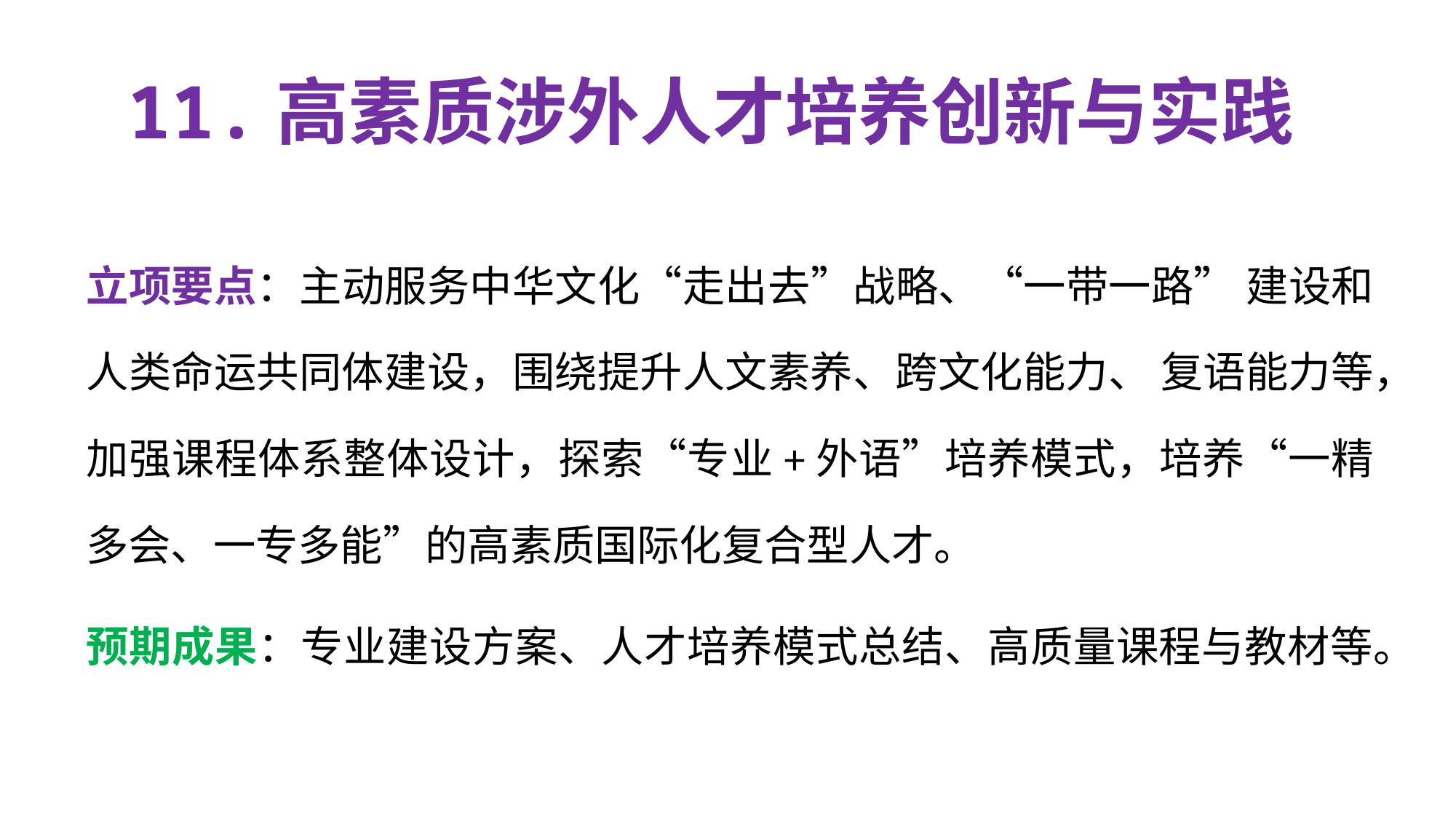

# 11.高素质涉外人才培养创新与实践
立项要点：主动服务中华文化“走出去”战略、“一带一路” 建设和人类命运共同体建设，围绕提升人文素养、跨文化能力、 复语能力等，加强课程体系整体设计，探索“专业+外语”培养模式，培养“一精多会、一专多能”的高素质国际化复合型人才。
预期成果：专业建设方案、人才培养模式总结、高质量课程与教材等。